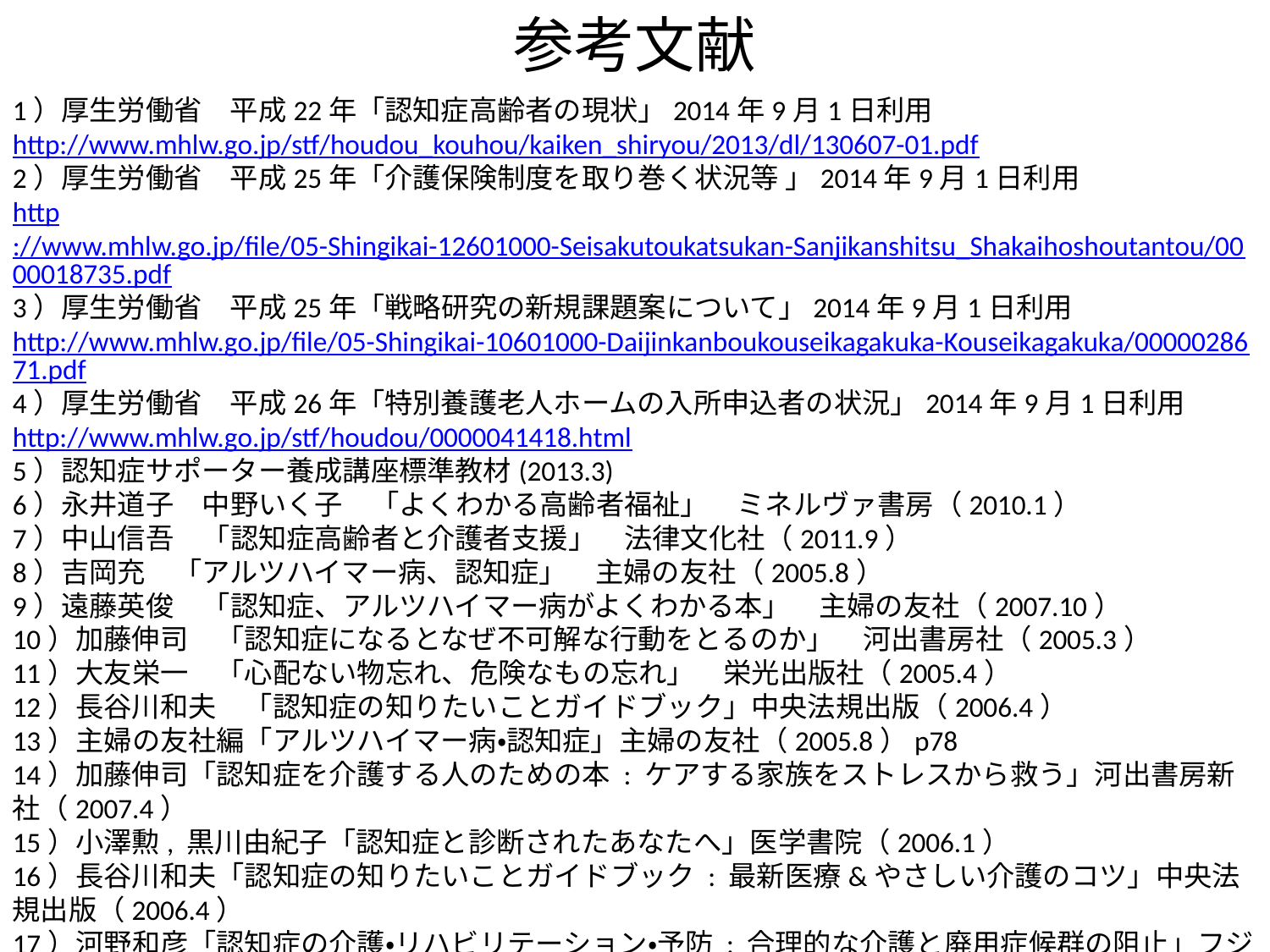

# 参考文献
1）厚生労働省　平成22年「認知症高齢者の現状」2014年9月1日利用 http://www.mhlw.go.jp/stf/houdou_kouhou/kaiken_shiryou/2013/dl/130607-01.pdf
2）厚生労働省　平成25年「介護保険制度を取り巻く状況等 」2014年9月1日利用
http://www.mhlw.go.jp/file/05-Shingikai-12601000-Seisakutoukatsukan-Sanjikanshitsu_Shakaihoshoutantou/0000018735.pdf
3）厚生労働省　平成25年「戦略研究の新規課題案について」2014年9月1日利用
http://www.mhlw.go.jp/file/05-Shingikai-10601000-Daijinkanboukouseikagakuka-Kouseikagakuka/0000028671.pdf
4）厚生労働省　平成26年「特別養護老人ホームの入所申込者の状況」2014年9月1日利用
http://www.mhlw.go.jp/stf/houdou/0000041418.html
5）認知症サポーター養成講座標準教材(2013.3)
6）永井道子　中野いく子　「よくわかる高齢者福祉」　ミネルヴァ書房（2010.1）
7）中山信吾　「認知症高齢者と介護者支援」　法律文化社（2011.9）
8）吉岡充　「アルツハイマー病、認知症」　主婦の友社（2005.8）
9）遠藤英俊　「認知症、アルツハイマー病がよくわかる本」　主婦の友社（2007.10）
10）加藤伸司　「認知症になるとなぜ不可解な行動をとるのか」　河出書房社（2005.3）
11）大友栄一　「心配ない物忘れ、危険なもの忘れ」　栄光出版社（2005.4）
12）長谷川和夫　「認知症の知りたいことガイドブック」中央法規出版（2006.4）
13）主婦の友社編「アルツハイマー病・認知症」主婦の友社（2005.8）p78
14）加藤伸司「認知症を介護する人のための本 : ケアする家族をストレスから救う」河出書房新社（2007.4）
15）小澤勲, 黒川由紀子「認知症と診断されたあなたへ」医学書院（2006.1）
16）長谷川和夫「認知症の知りたいことガイドブック : 最新医療&やさしい介護のコツ」中央法規出版（2006.4）
17）河野和彦「認知症の介護・リハビリテーション・予防 : 合理的な介護と廃用症候群の阻止」フジメディカル出版（2006.11）